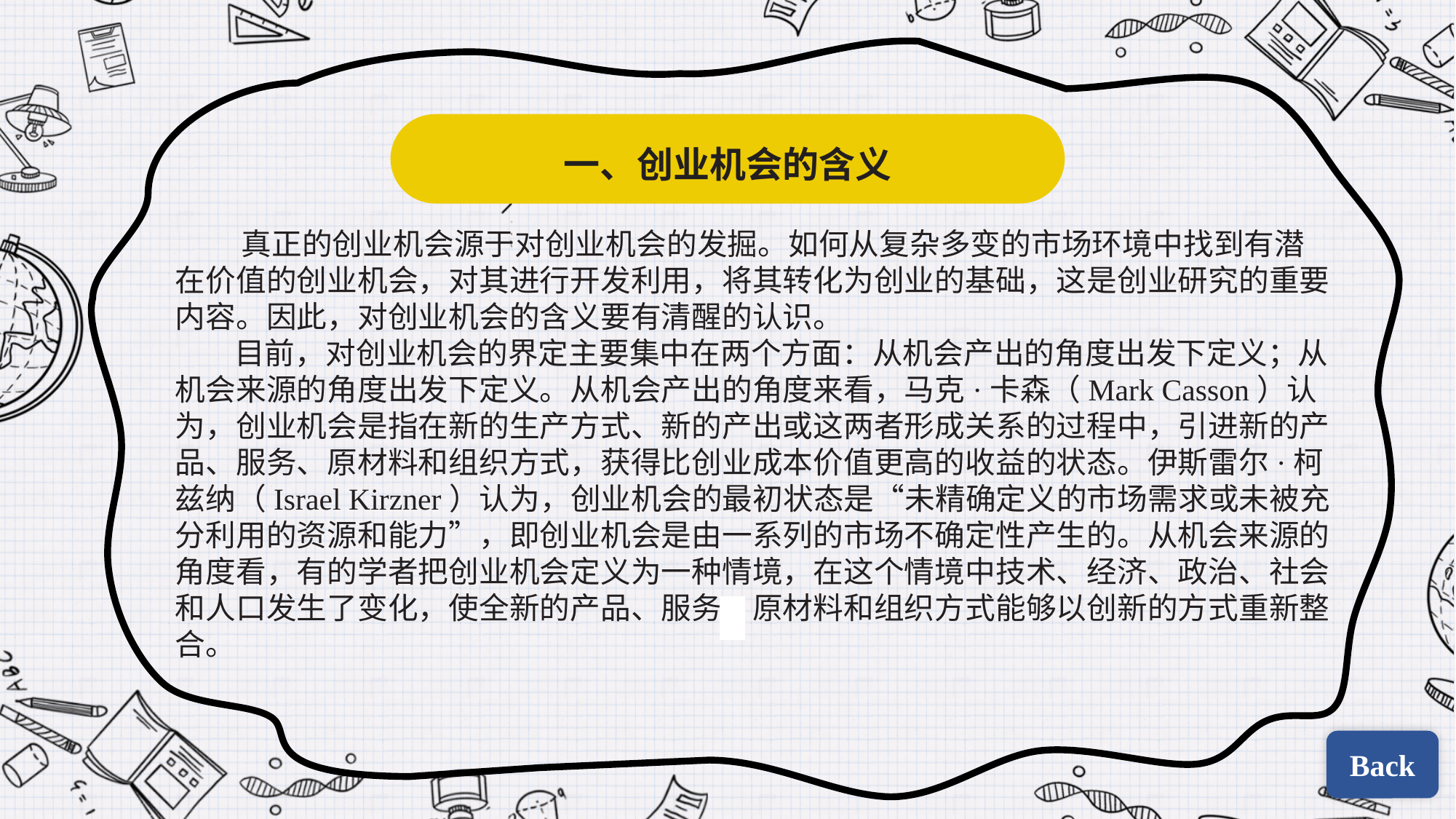

一、创业机会的含义
    真正的创业机会源于对创业机会的发掘。如何从复杂多变的市场环境中找到有潜在价值的创业机会，对其进行开发利用，将其转化为创业的基础，这是创业研究的重要内容。因此，对创业机会的含义要有清醒的认识。
   目前，对创业机会的界定主要集中在两个方面：从机会产出的角度出发下定义；从机会来源的角度出发下定义。从机会产出的角度来看，马克·卡森（Mark Casson）认为，创业机会是指在新的生产方式、新的产出或这两者形成关系的过程中，引进新的产品、服务、原材料和组织方式，获得比创业成本价值更高的收益的状态。伊斯雷尔·柯兹纳（Israel Kirzner）认为，创业机会的最初状态是“未精确定义的市场需求或未被充分利用的资源和能力”，即创业机会是由一系列的市场不确定性产生的。从机会来源的角度看，有的学者把创业机会定义为一种情境，在这个情境中技术、经济、政治、社会和人口发生了变化，使全新的产品、服务、原材料和组织方式能够以创新的方式重新整合。

|  |  |
| --- | --- |
|  |  |

Back